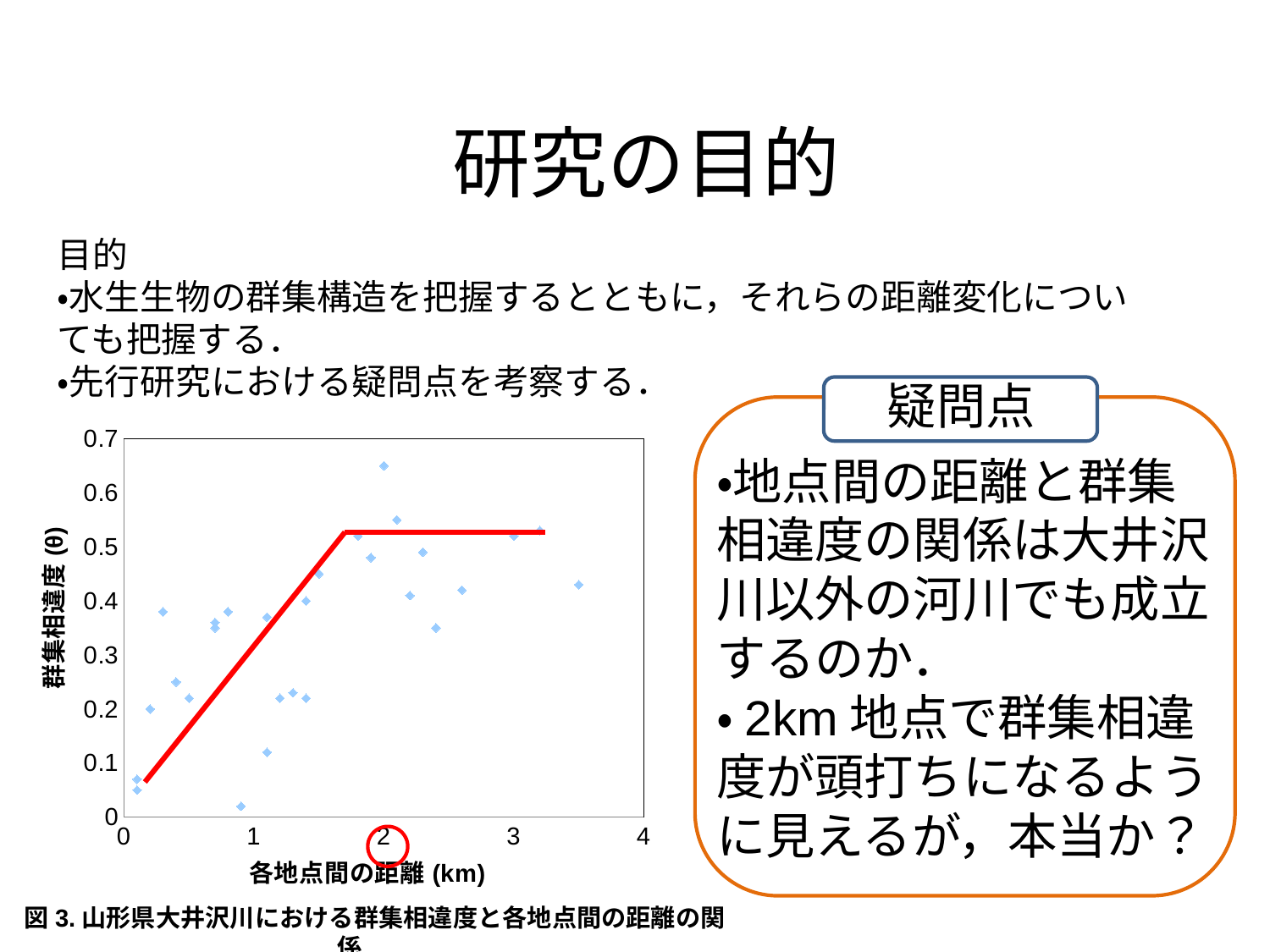

# 研究の目的
目的
・水生生物の群集構造を把握するとともに，それらの距離変化についても把握する．
・先行研究における疑問点を考察する．
疑問点

### Chart

| Category | θ |
|---|---|
・地点間の距離と群集相違度の関係は大井沢川以外の河川でも成立するのか．
・2km地点で群集相違度が頭打ちになるように見えるが，本当か？

図3.山形県大井沢川における群集相違度と各地点間の距離の関係